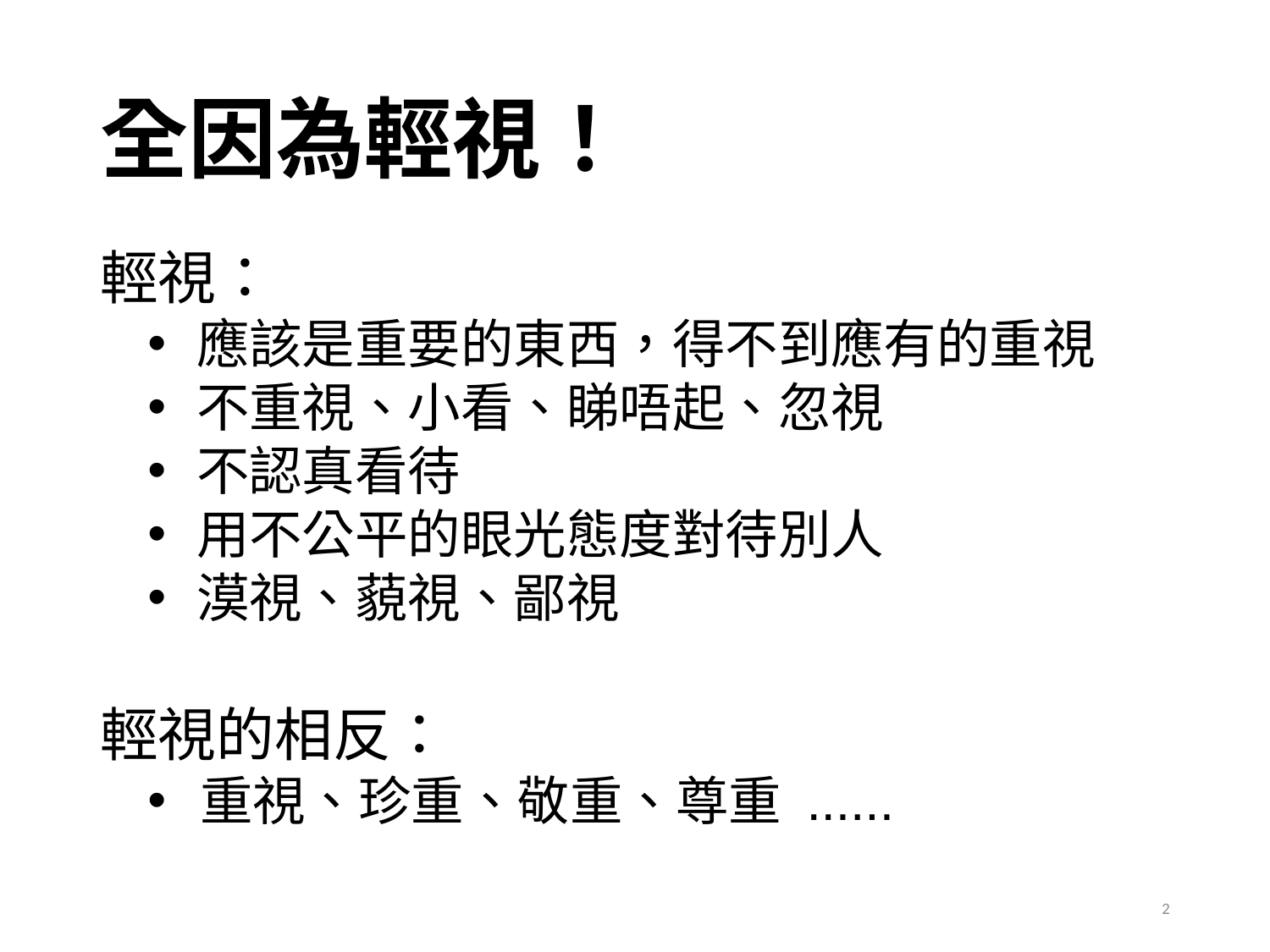

# 全因為輕視！
輕視：
應該是重要的東西，得不到應有的重視
不重視、小看、睇唔起、忽視
不認真看待
用不公平的眼光態度對待別人
漠視、藐視、鄙視
輕視的相反：
重視、珍重、敬重、尊重 ......

2